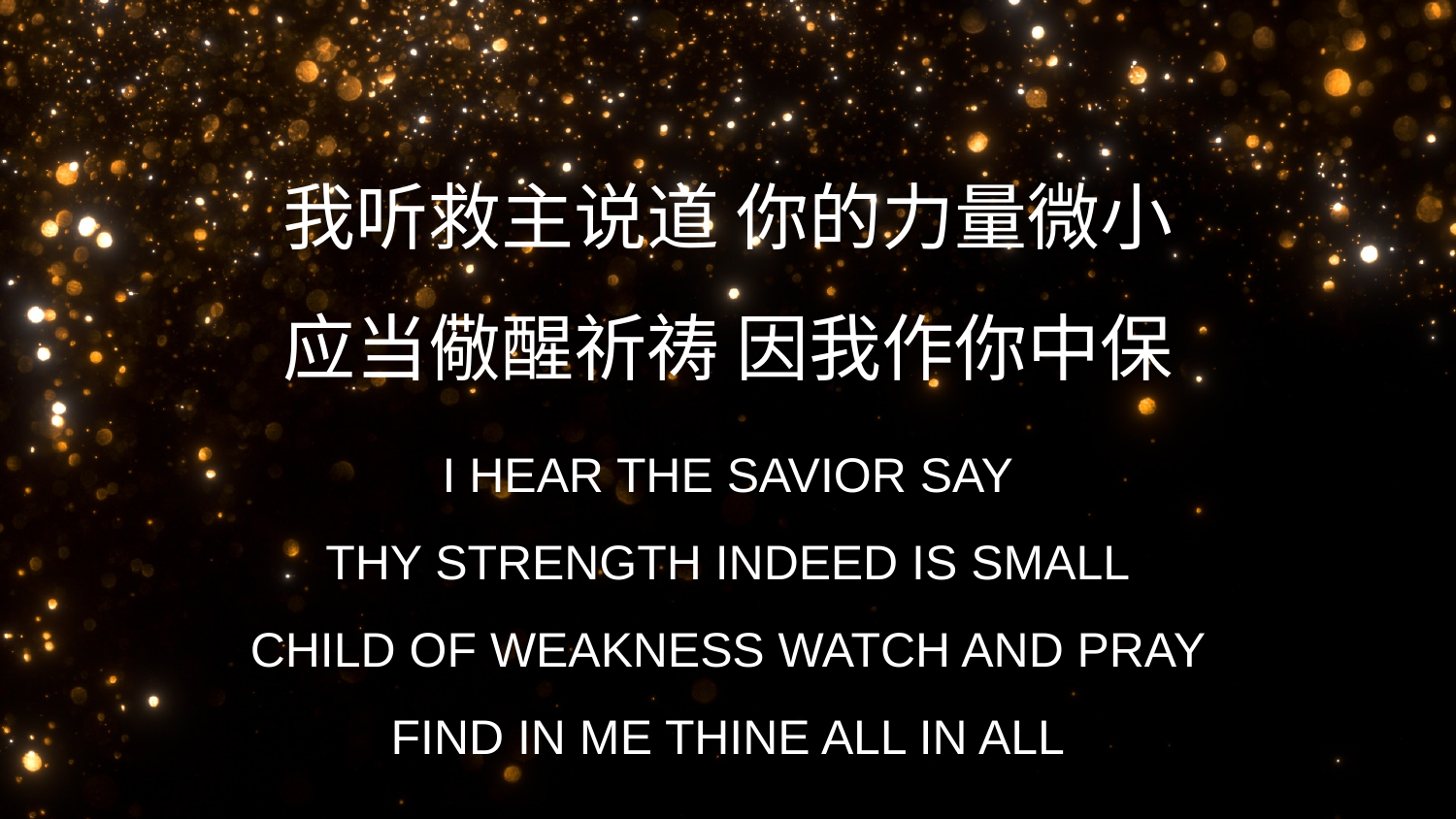

# 我听救主说道 你的力量微小 应当儆醒祈祷 因我作你中保
I HEAR THE SAVIOR SAY
THY STRENGTH INDEED IS SMALL
CHILD OF WEAKNESS WATCH AND PRAY
FIND IN ME THINE ALL IN ALL